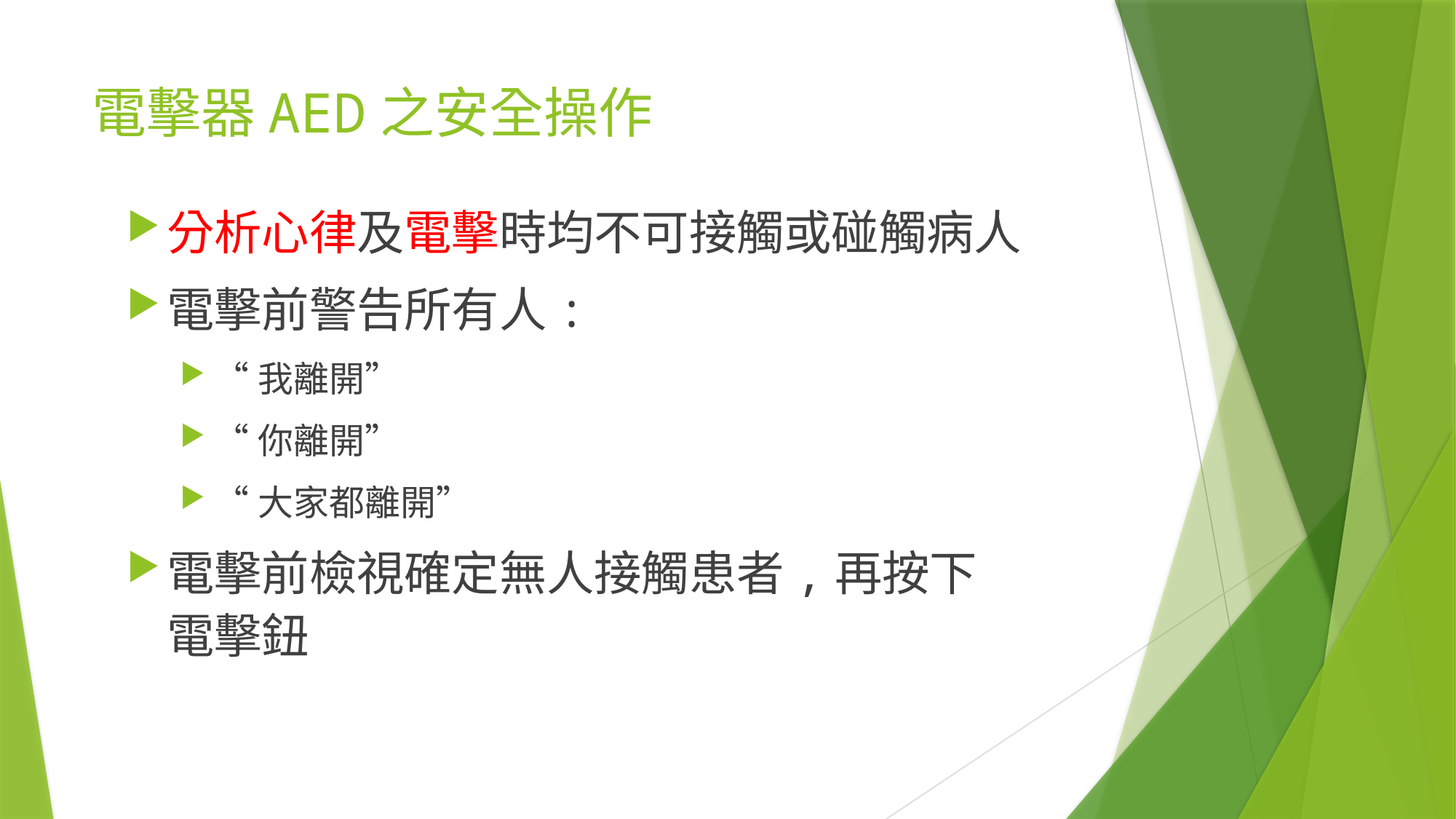

# 電擊器AED之安全操作
分析心律及電擊時均不可接觸或碰觸病人
電擊前警告所有人:
“我離開”
“你離開”
“大家都離開”
電擊前檢視確定無人接觸患者,再按下電擊鈕